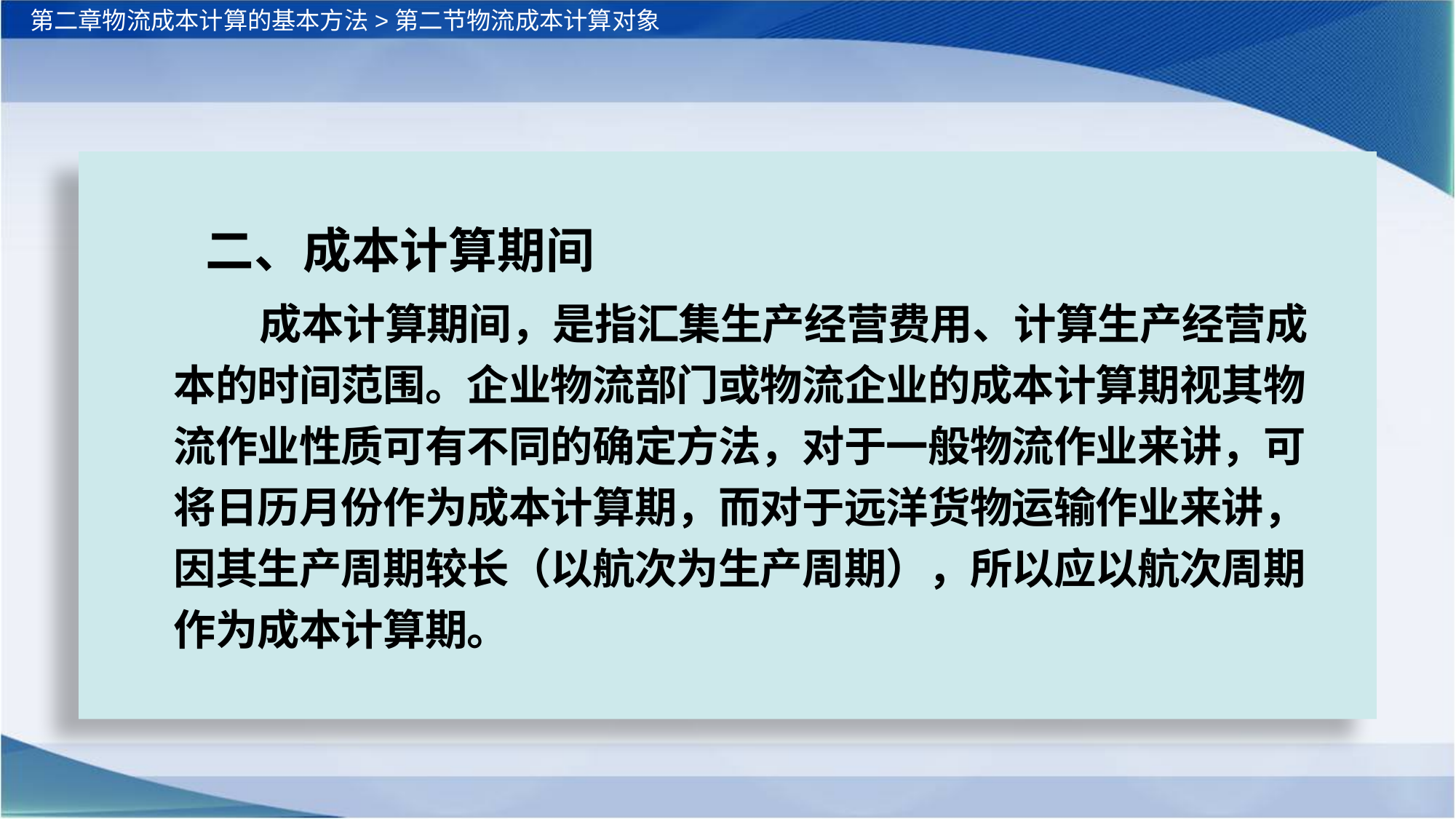

第二章物流成本计算的基本方法>第二节物流成本计算对象
二、成本计算期间
成本计算期间，是指汇集生产经营费用、计算生产经营成本的时间范围。企业物流部门或物流企业的成本计算期视其物流作业性质可有不同的确定方法，对于一般物流作业来讲，可将日历月份作为成本计算期，而对于远洋货物运输作业来讲，因其生产周期较长（以航次为生产周期），所以应以航次周期作为成本计算期。